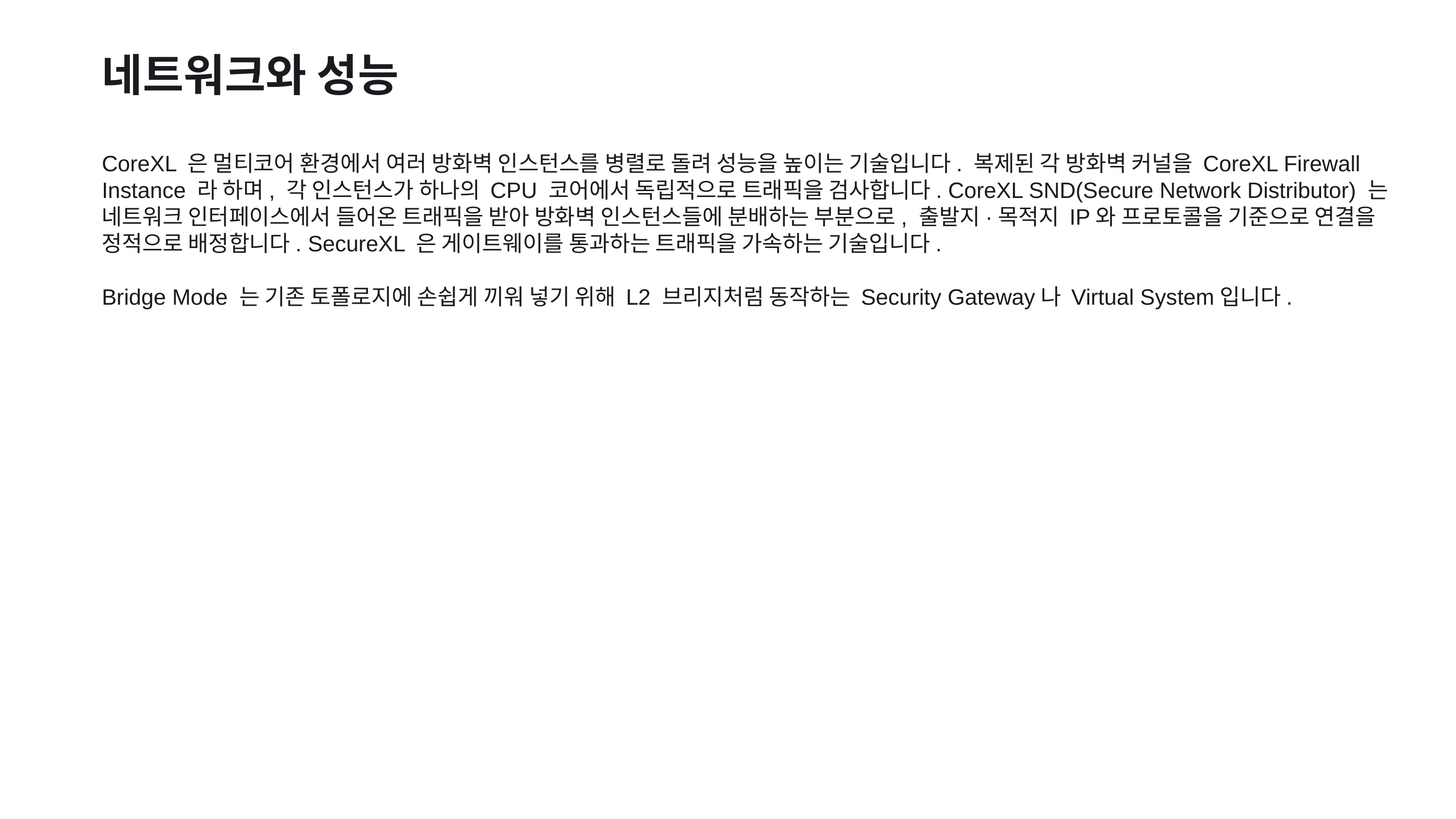

네트워크와 성능
CoreXL 은 멀티코어 환경에서 여러 방화벽 인스턴스를 병렬로 돌려 성능을 높이는 기술입니다. 복제된 각 방화벽 커널을 CoreXL Firewall Instance 라 하며, 각 인스턴스가 하나의 CPU 코어에서 독립적으로 트래픽을 검사합니다. CoreXL SND(Secure Network Distributor) 는 네트워크 인터페이스에서 들어온 트래픽을 받아 방화벽 인스턴스들에 분배하는 부분으로, 출발지·목적지 IP와 프로토콜을 기준으로 연결을 정적으로 배정합니다. SecureXL 은 게이트웨이를 통과하는 트래픽을 가속하는 기술입니다.

Bridge Mode 는 기존 토폴로지에 손쉽게 끼워 넣기 위해 L2 브리지처럼 동작하는 Security Gateway나 Virtual System입니다.